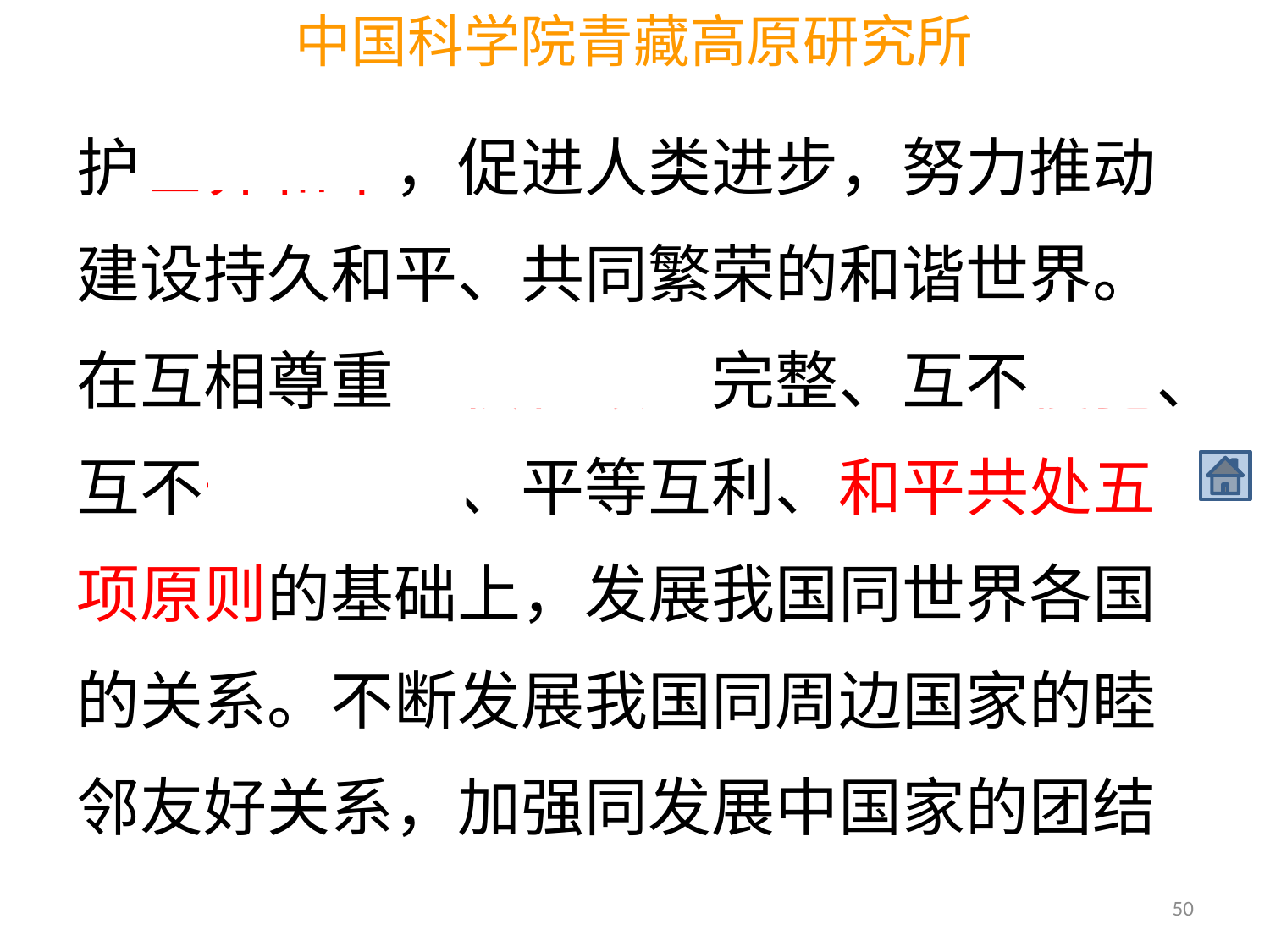

# 护世界和平，促进人类进步，努力推动建设持久和平、共同繁荣的和谐世界。在互相尊重主权和领土完整、互不侵犯、互不干涉内政、平等互利、和平共处五项原则的基础上，发展我国同世界各国的关系。不断发展我国同周边国家的睦邻友好关系，加强同发展中国家的团结

50